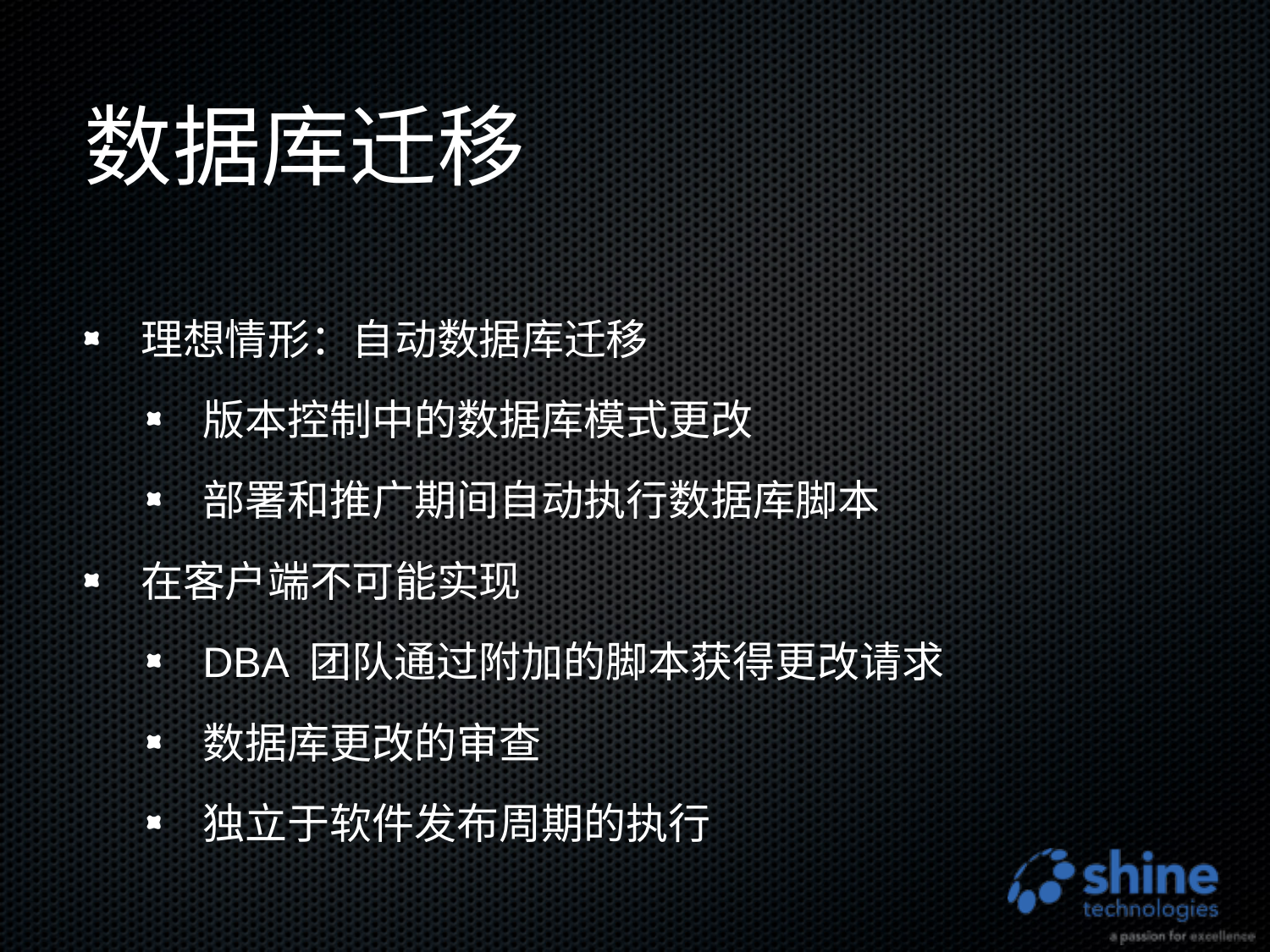

# 数据库迁移
理想情形：自动数据库迁移
版本控制中的数据库模式更改
部署和推广期间自动执行数据库脚本
在客户端不可能实现
DBA 团队通过附加的脚本获得更改请求
数据库更改的审查
独立于软件发布周期的执行